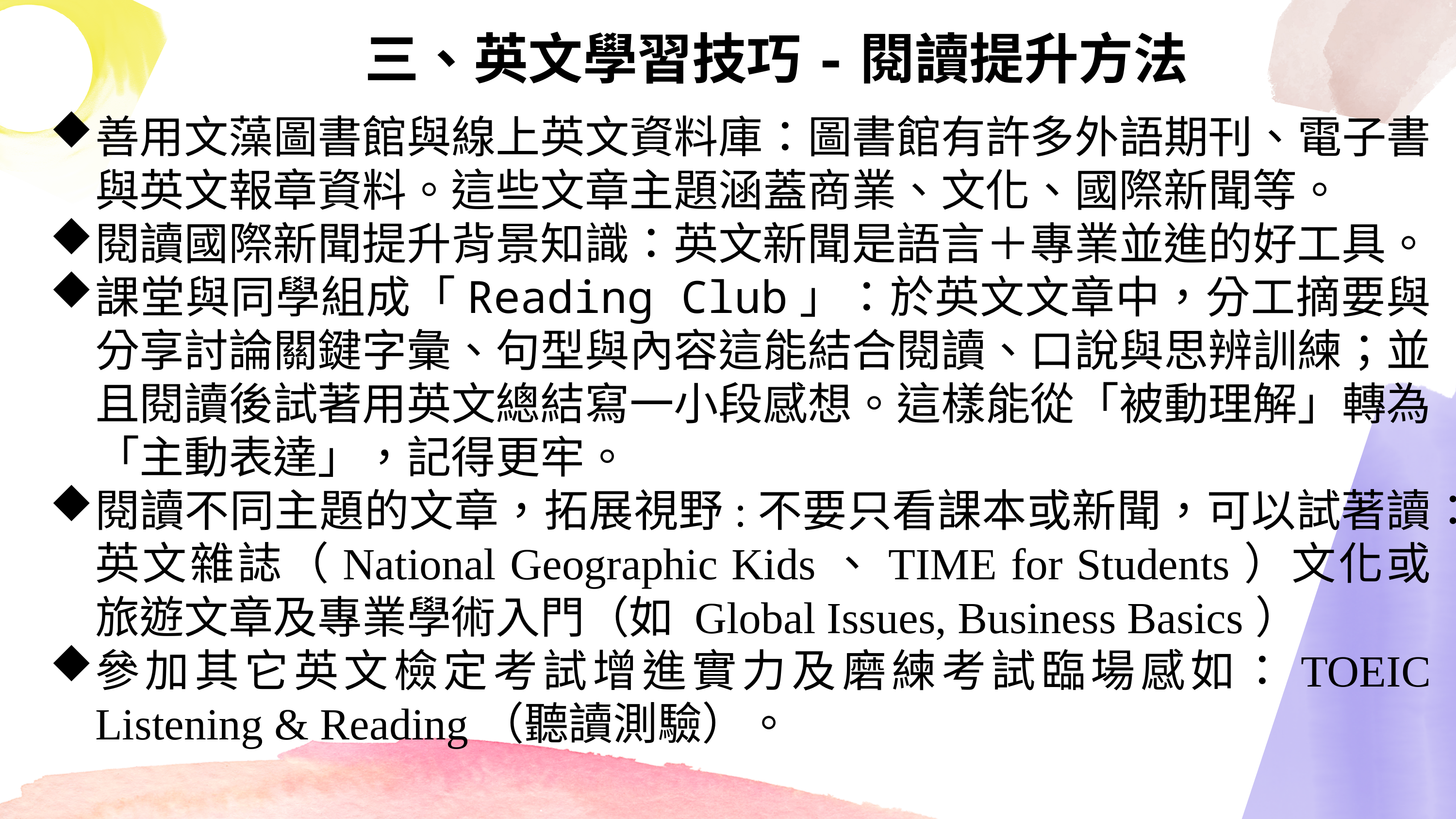

三、英文學習技巧-閱讀提升方法
善用文藻圖書館與線上英文資料庫：圖書館有許多外語期刊、電子書與英文報章資料。這些文章主題涵蓋商業、文化、國際新聞等。
閱讀國際新聞提升背景知識：英文新聞是語言＋專業並進的好工具。
課堂與同學組成「Reading Club」：於英文文章中，分工摘要與分享討論關鍵字彙、句型與內容這能結合閱讀、口說與思辨訓練；並且閱讀後試著用英文總結寫一小段感想。這樣能從「被動理解」轉為「主動表達」，記得更牢。
閱讀不同主題的文章，拓展視野:不要只看課本或新聞，可以試著讀：英文雜誌（National Geographic Kids、TIME for Students）文化或旅遊文章及專業學術入門（如 Global Issues, Business Basics）
參加其它英文檢定考試增進實力及磨練考試臨場感如：TOEIC Listening & Reading（聽讀測驗）。